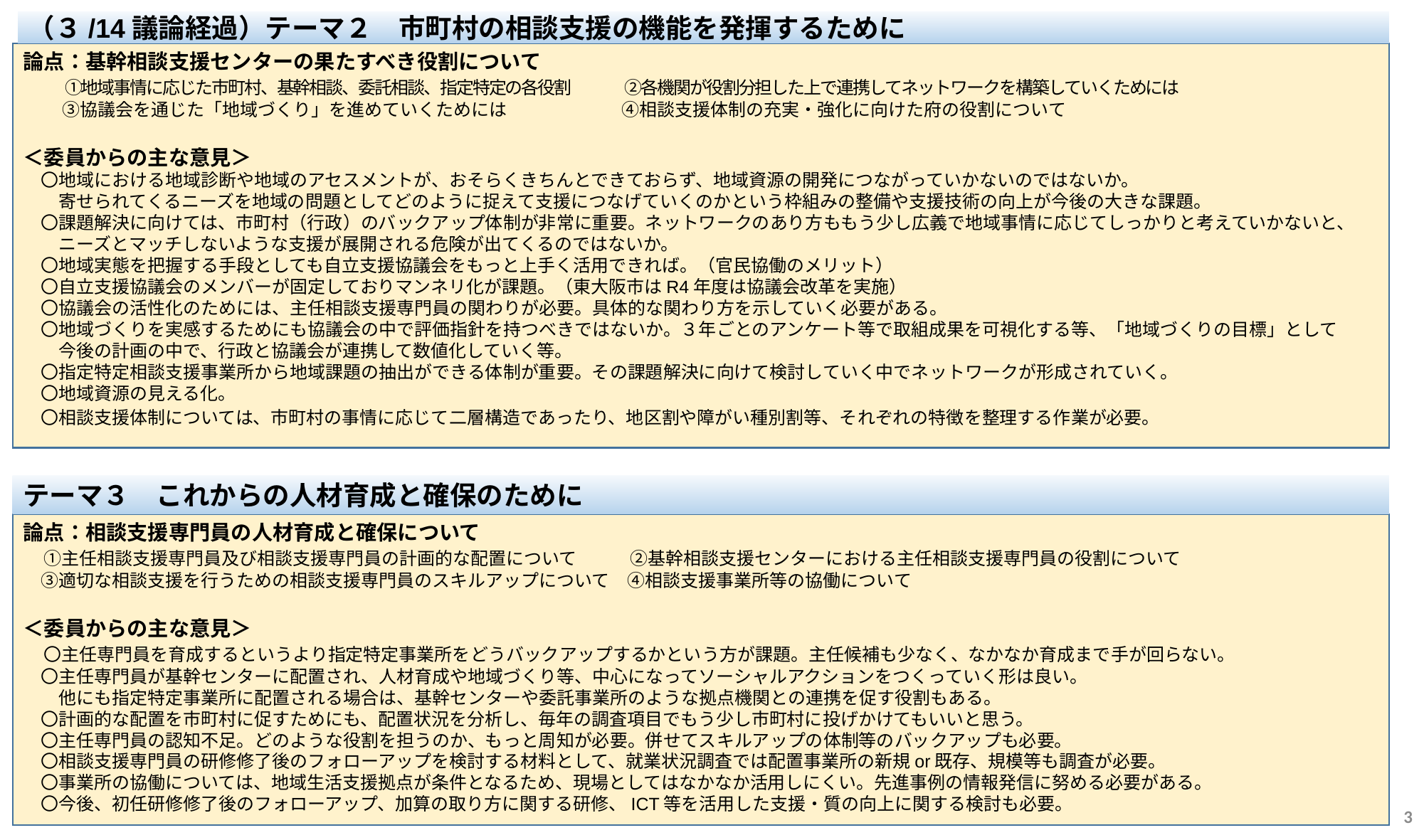

（３/14議論経過）テーマ２　市町村の相談支援の機能を発揮するために
論点：基幹相談支援センターの果たすべき役割について
　　①地域事情に応じた市町村、基幹相談、委託相談、指定特定の各役割　 　　 ②各機関が役割分担した上で連携してネットワークを構築していくためには
　　 ③協議会を通じた「地域づくり」を進めていくためには　　　　　　  ④相談支援体制の充実・強化に向けた府の役割について

＜委員からの主な意見＞
　〇地域における地域診断や地域のアセスメントが、おそらくきちんとできておらず、地域資源の開発につながっていかないのではないか。
　　寄せられてくるニーズを地域の問題としてどのように捉えて支援につなげていくのかという枠組みの整備や支援技術の向上が今後の大きな課題。
　〇課題解決に向けては、市町村（行政）のバックアップ体制が非常に重要。ネットワークのあり方ももう少し広義で地域事情に応じてしっかりと考えていかないと、
　　ニーズとマッチしないような支援が展開される危険が出てくるのではないか。
　〇地域実態を把握する手段としても自立支援協議会をもっと上手く活用できれば。（官民協働のメリット）
　〇自立支援協議会のメンバーが固定しておりマンネリ化が課題。（東大阪市はR4年度は協議会改革を実施）
　〇協議会の活性化のためには、主任相談支援専門員の関わりが必要。具体的な関わり方を示していく必要がある。
　〇地域づくりを実感するためにも協議会の中で評価指針を持つべきではないか。３年ごとのアンケート等で取組成果を可視化する等、「地域づくりの目標」として
　　今後の計画の中で、行政と協議会が連携して数値化していく等。
　〇指定特定相談支援事業所から地域課題の抽出ができる体制が重要。その課題解決に向けて検討していく中でネットワークが形成されていく。
　〇地域資源の見える化。
　〇相談支援体制については、市町村の事情に応じて二層構造であったり、地区割や障がい種別割等、それぞれの特徴を整理する作業が必要。
テーマ３　これからの人材育成と確保のために
論点：相談支援専門員の人材育成と確保について
　①主任相談支援専門員及び相談支援専門員の計画的な配置について　　　②基幹相談支援センターにおける主任相談支援専門員の役割について
　③適切な相談支援を行うための相談支援専門員のスキルアップについて　④相談支援事業所等の協働について

＜委員からの主な意見＞
　〇主任専門員を育成するというより指定特定事業所をどうバックアップするかという方が課題。主任候補も少なく、なかなか育成まで手が回らない。
　〇主任専門員が基幹センターに配置され、人材育成や地域づくり等、中心になってソーシャルアクションをつくっていく形は良い。
　　他にも指定特定事業所に配置される場合は、基幹センターや委託事業所のような拠点機関との連携を促す役割もある。
　〇計画的な配置を市町村に促すためにも、配置状況を分析し、毎年の調査項目でもう少し市町村に投げかけてもいいと思う。
　〇主任専門員の認知不足。どのような役割を担うのか、もっと周知が必要。併せてスキルアップの体制等のバックアップも必要。
　〇相談支援専門員の研修修了後のフォローアップを検討する材料として、就業状況調査では配置事業所の新規or既存、規模等も調査が必要。
　〇事業所の協働については、地域生活支援拠点が条件となるため、現場としてはなかなか活用しにくい。先進事例の情報発信に努める必要がある。
　〇今後、初任研修修了後のフォローアップ、加算の取り方に関する研修、ICT等を活用した支援・質の向上に関する検討も必要。

3